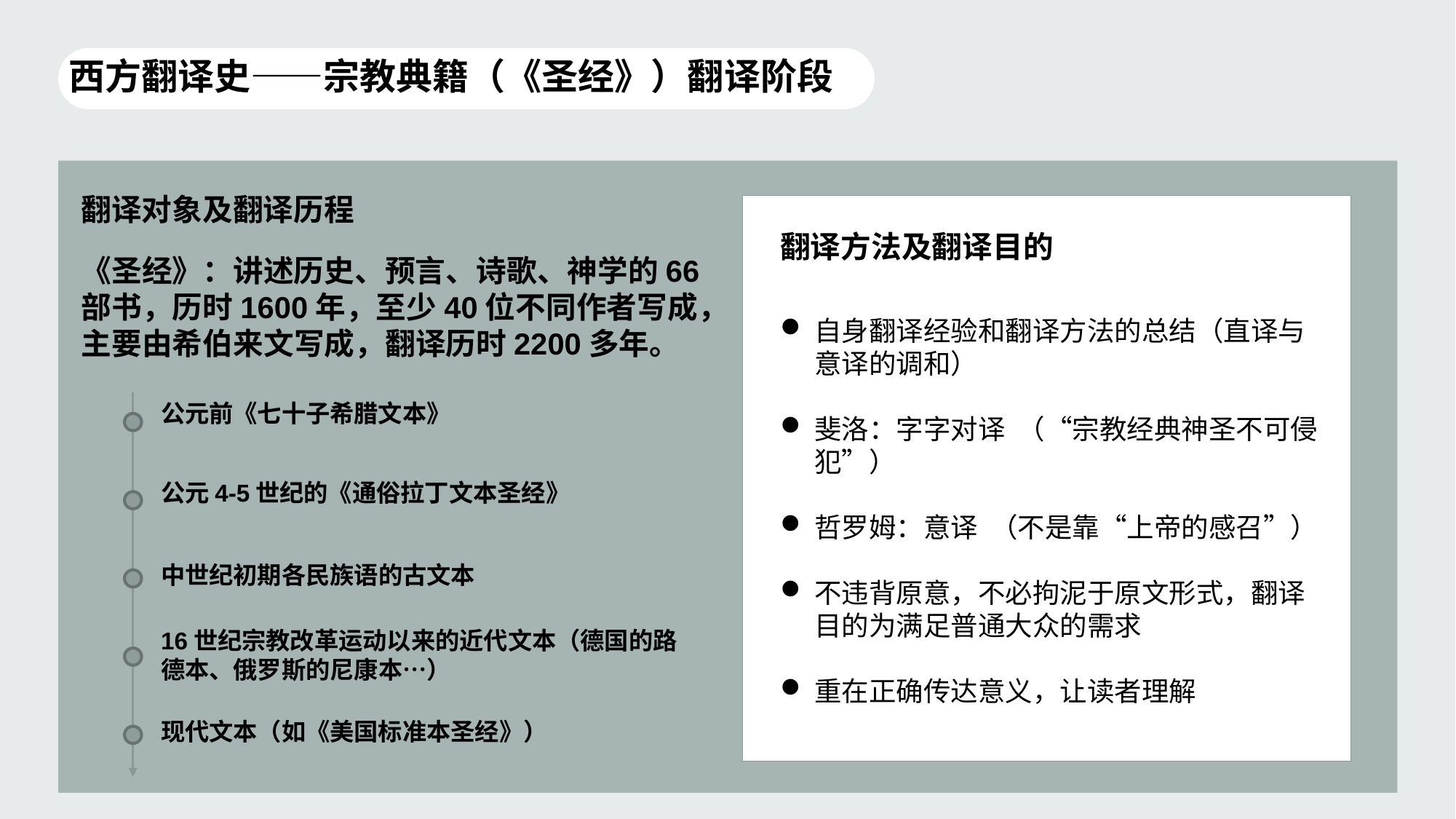

西方翻译史——宗教典籍（《圣经》）翻译阶段

翻译对象及翻译历程

翻译方法及翻译目的
《圣经》：讲述历史、预言、诗歌、神学的66部书，历时1600年，至少40位不同作者写成，主要由希伯来文写成，翻译历时2200多年。
自身翻译经验和翻译方法的总结（直译与意译的调和）

斐洛：字字对译  （“宗教经典神圣不可侵犯”）

哲罗姆：意译  （不是靠“上帝的感召”）

不违背原意，不必拘泥于原文形式，翻译目的为满足普通大众的需求

重在正确传达意义，让读者理解
公元前《七十子希腊文本》
公元前《七十子希腊文本》

公元4-5世纪的《通俗拉丁文本圣经》
公元4-5世纪的《通俗拉丁文本圣经》

中世纪初期各民族语的古文本

16世纪宗教改革运动以来的近代文本（德国的路德本、俄罗斯的尼康本…）

现代文本（如《美国标准本圣经》）